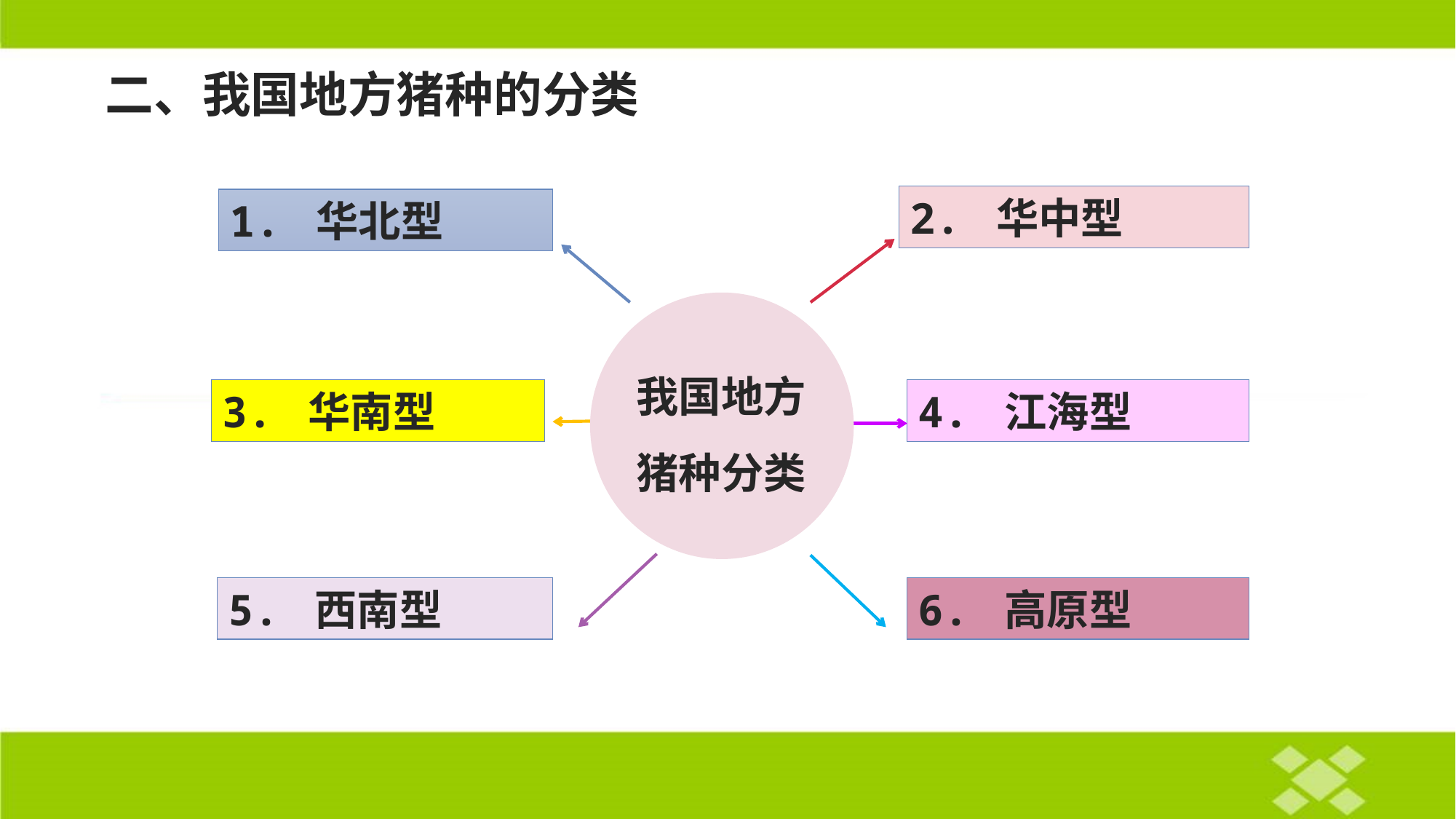

二、我国地方猪种的分类
2. 华中型
1. 华北型

我国地方
猪种分类
3. 华南型
4. 江海型
5. 西南型
6. 高原型